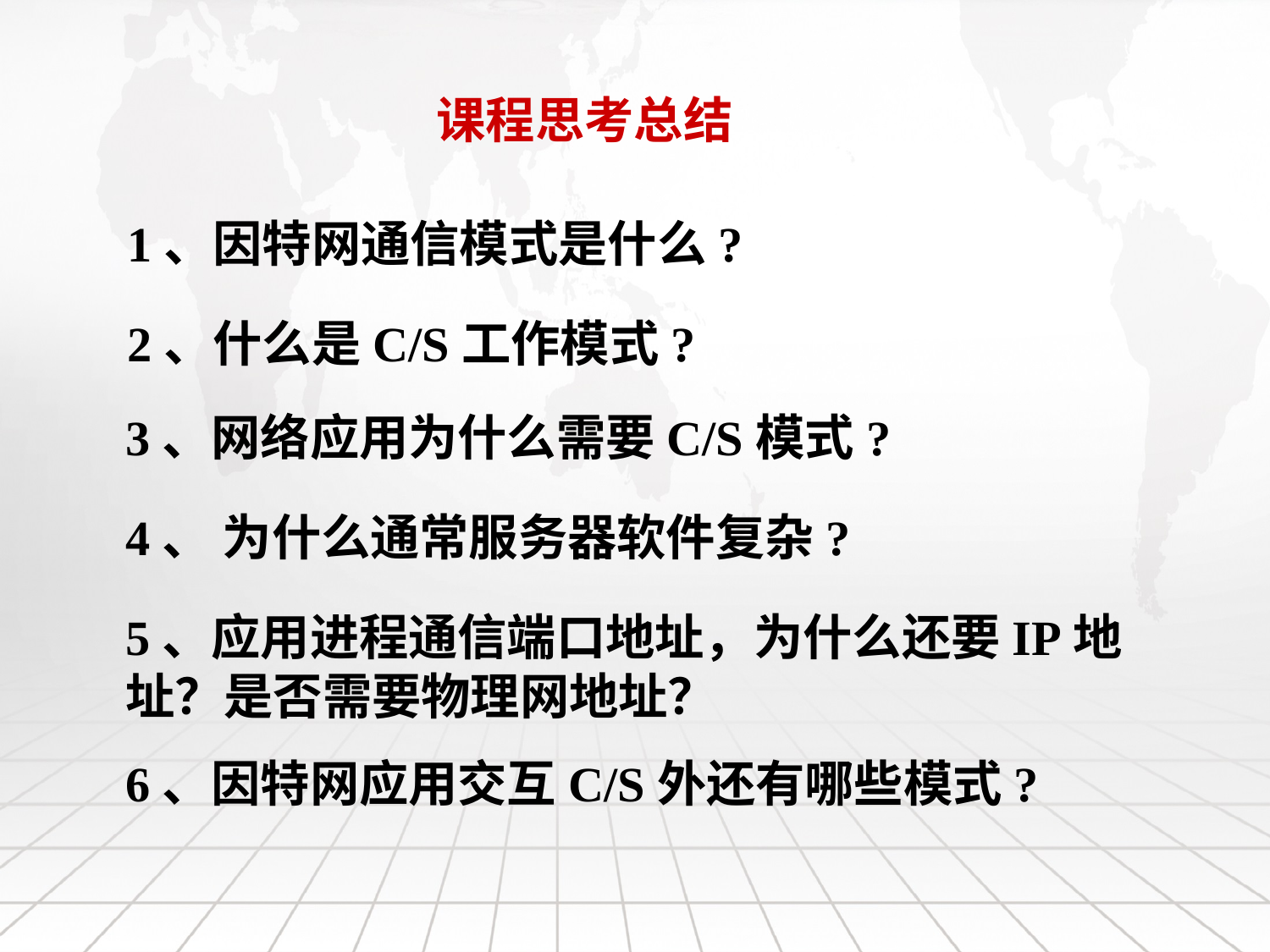

课程思考总结
1、因特网通信模式是什么?
2、什么是C/S工作模式?
3、网络应用为什么需要C/S模式?
4、 为什么通常服务器软件复杂?
5、应用进程通信端口地址，为什么还要IP地址？是否需要物理网地址？
6、因特网应用交互C/S外还有哪些模式?